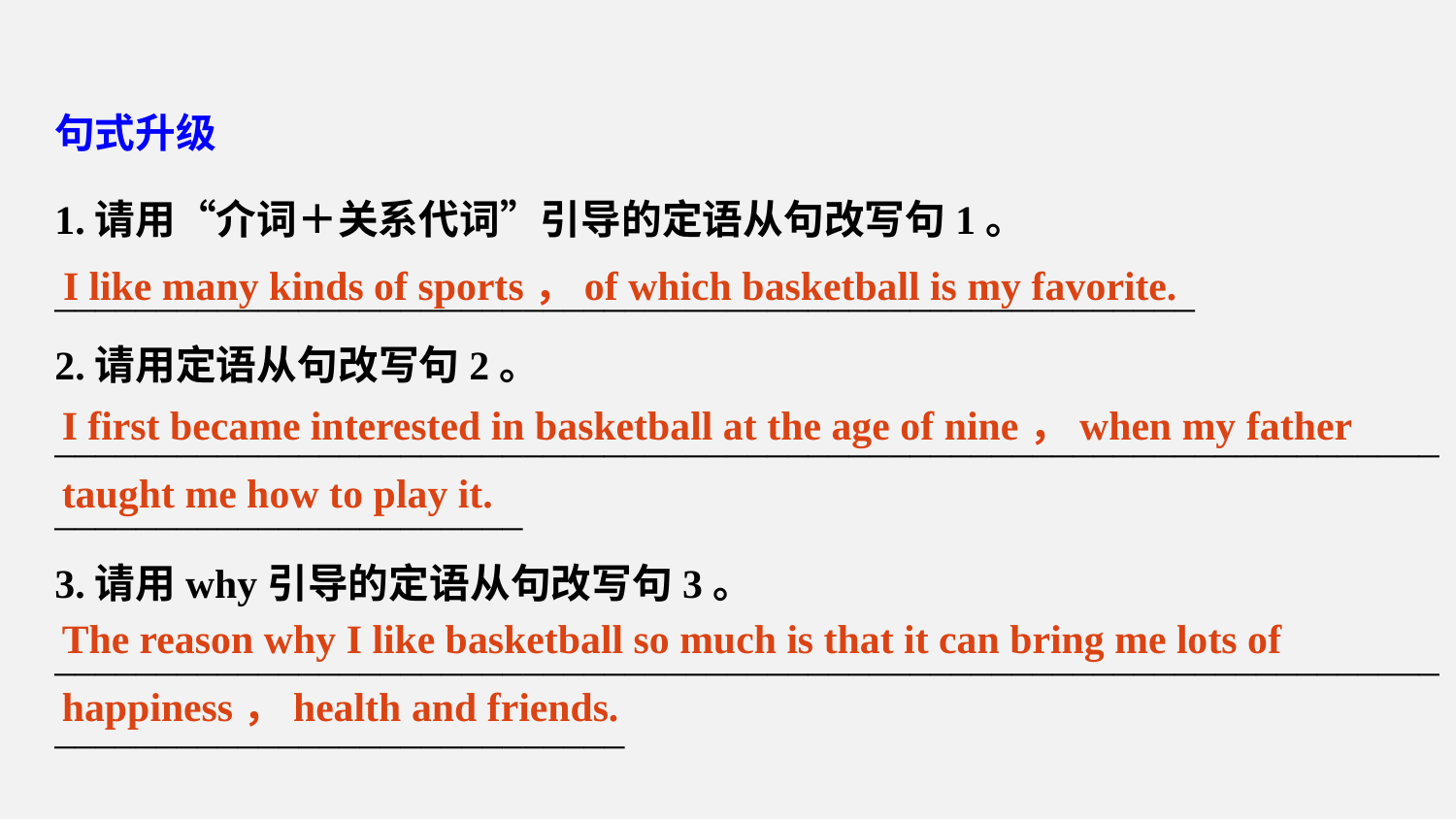

句式升级
1.请用“介词＋关系代词”引导的定语从句改写句1。
________________________________________________________
2.请用定语从句改写句2。
___________________________________________________________________________________________
3.请用why引导的定语从句改写句3。
________________________________________________________________________________________________
I like many kinds of sports，of which basketball is my favorite.
I first became interested in basketball at the age of nine，when my father taught me how to play it.
The reason why I like basketball so much is that it can bring me lots of happiness，health and friends.